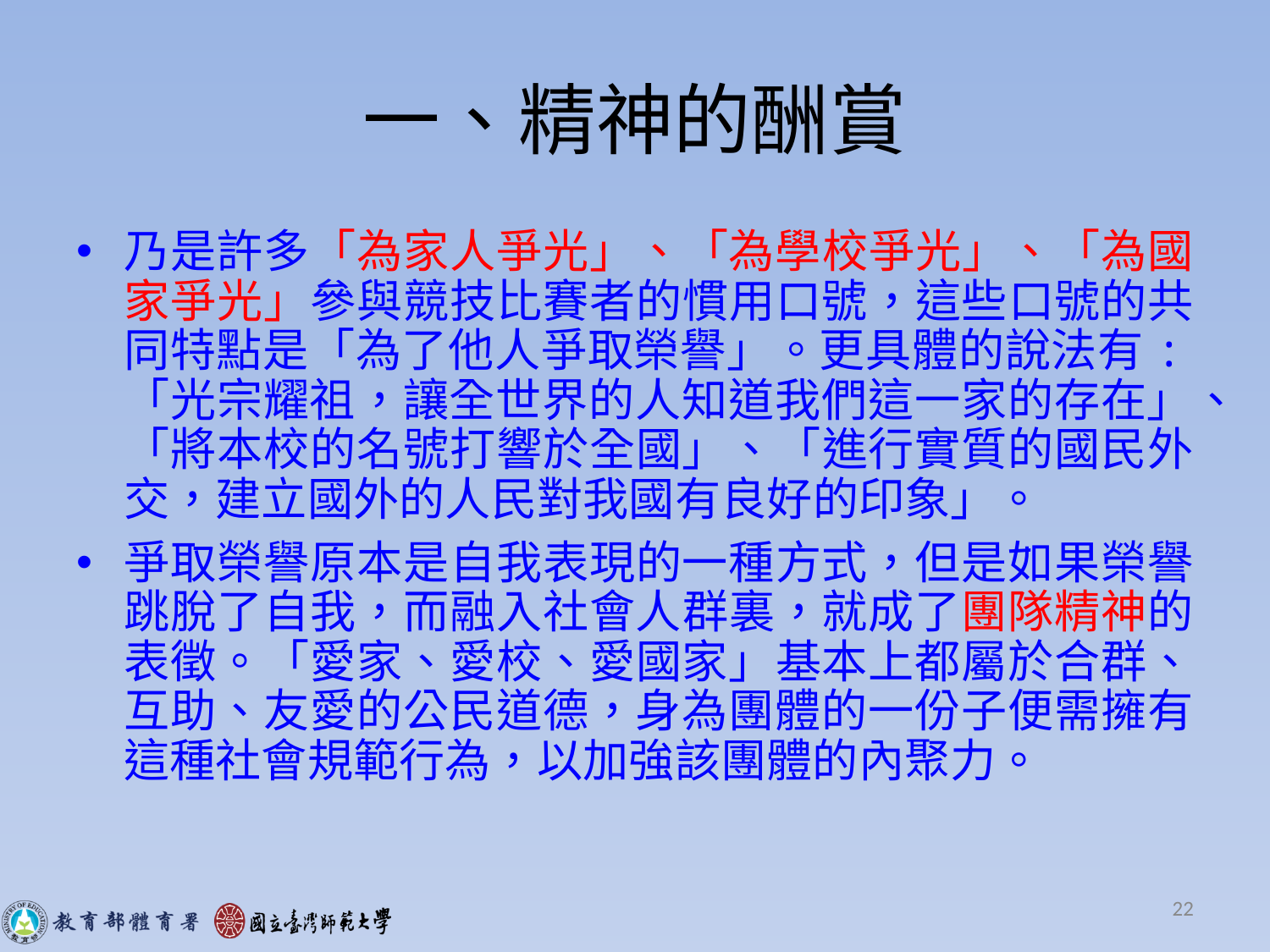

# 一、精神的酬賞
乃是許多「為家人爭光」、「為學校爭光」、「為國家爭光」參與競技比賽者的慣用口號，這些口號的共同特點是「為了他人爭取榮譽」。更具體的說法有:「光宗耀祖，讓全世界的人知道我們這一家的存在」、「將本校的名號打響於全國」、「進行實質的國民外交，建立國外的人民對我國有良好的印象」。
爭取榮譽原本是自我表現的一種方式，但是如果榮譽跳脫了自我，而融入社會人群裏，就成了團隊精神的表徵。「愛家、愛校、愛國家」基本上都屬於合群、互助、友愛的公民道德，身為團體的一份子便需擁有這種社會規範行為，以加強該團體的內聚力。
22